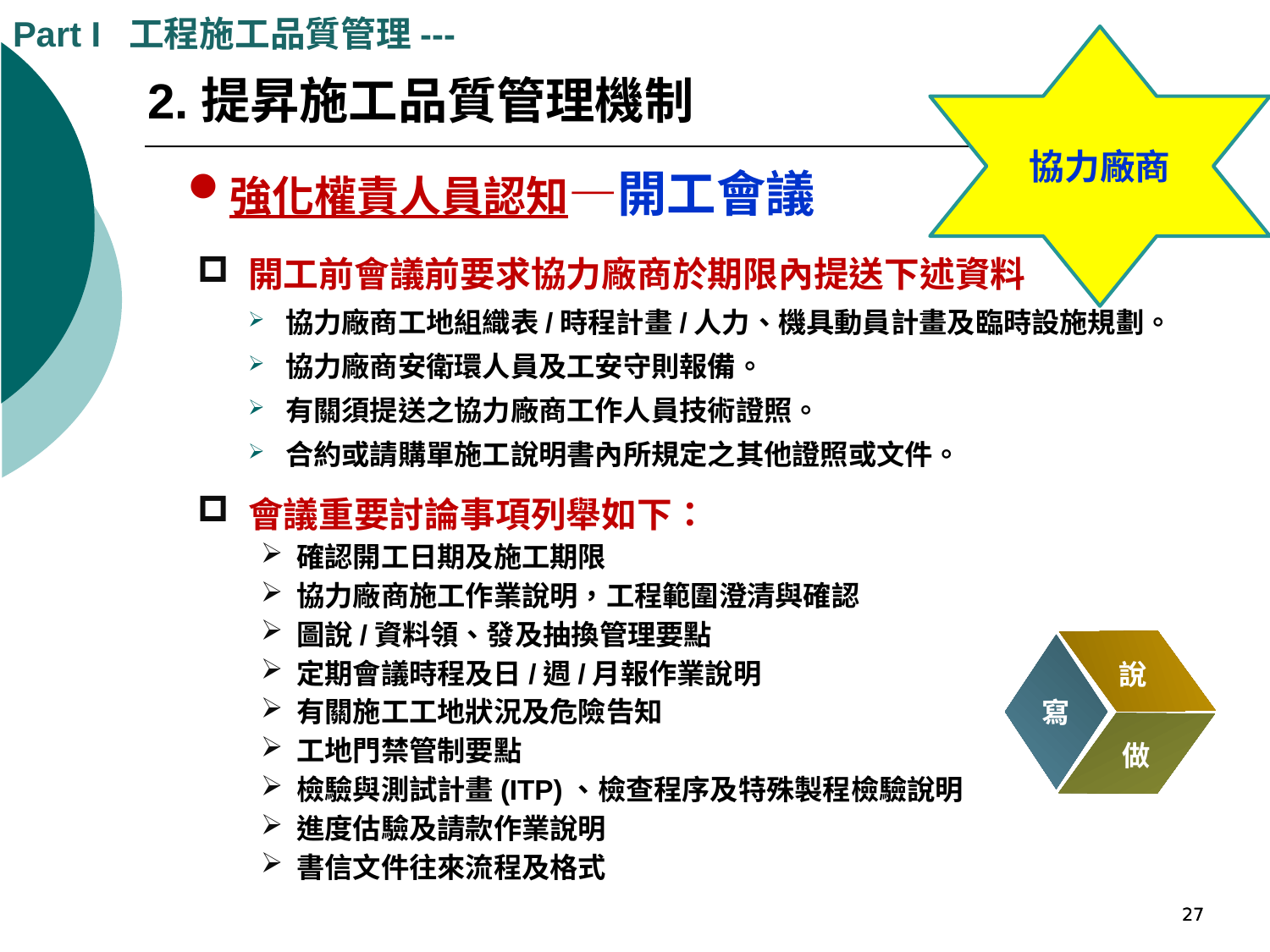

Part I  工程施工品質管理---
協力廠商
2.提昇施工品質管理機制
強化權責人員認知—開工會議
開工前會議前要求協力廠商於期限內提送下述資料
協力廠商工地組織表/時程計畫/人力、機具動員計畫及臨時設施規劃。
協力廠商安衛環人員及工安守則報備。
有關須提送之協力廠商工作人員技術證照。
合約或請購單施工說明書內所規定之其他證照或文件。
會議重要討論事項列舉如下：
確認開工日期及施工期限
協力廠商施工作業說明，工程範圍澄清與確認
圖說/資料領、發及抽換管理要點
定期會議時程及日/週/月報作業說明
有關施工工地狀況及危險告知
工地門禁管制要點
檢驗與測試計畫(ITP)、檢查程序及特殊製程檢驗說明
進度估驗及請款作業說明
書信文件往來流程及格式

寫
說

做